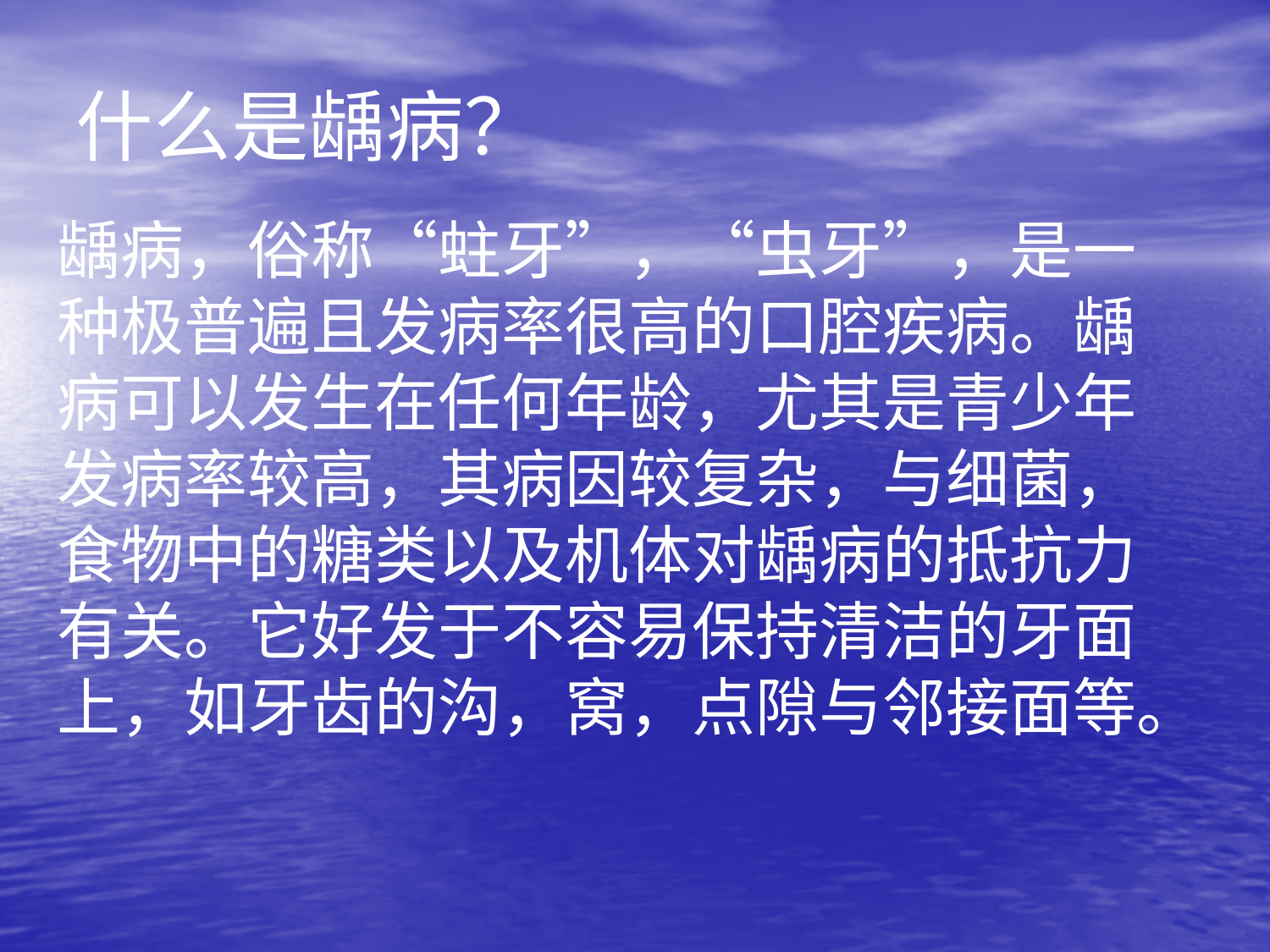

# 什么是龋病？
龋病，俗称“蛀牙”，“虫牙”，是一种极普遍且发病率很高的口腔疾病。龋病可以发生在任何年龄，尤其是青少年发病率较高，其病因较复杂，与细菌，食物中的糖类以及机体对龋病的抵抗力有关。它好发于不容易保持清洁的牙面上，如牙齿的沟，窝，点隙与邻接面等。